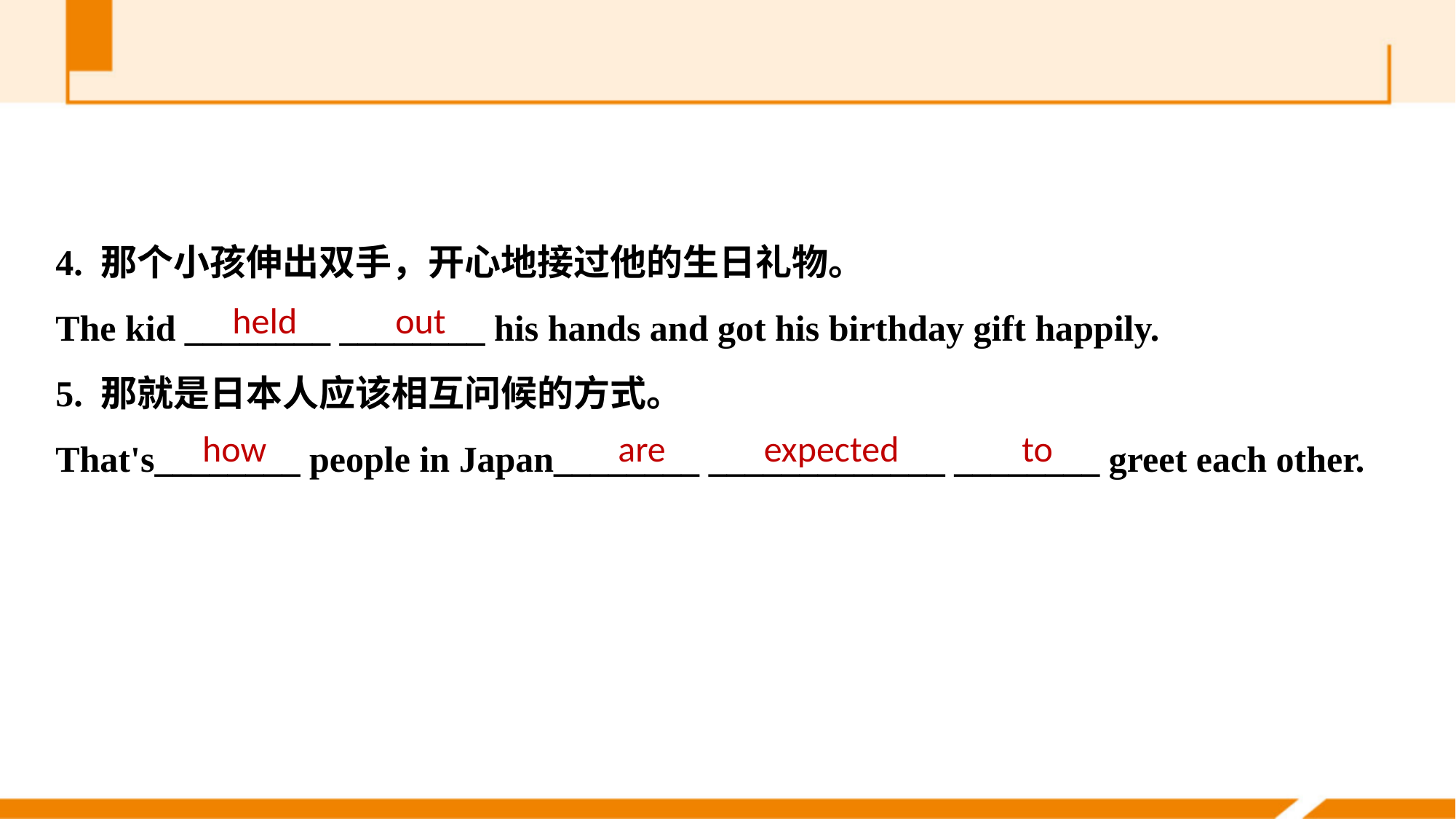

4. 那个小孩伸出双手，开心地接过他的生日礼物。
The kid ________ ________ his hands and got his birthday gift happily.
5. 那就是日本人应该相互问候的方式。
That's________ people in Japan________ _____________ ________ greet each other.
held            out
how                                           are            expected               to